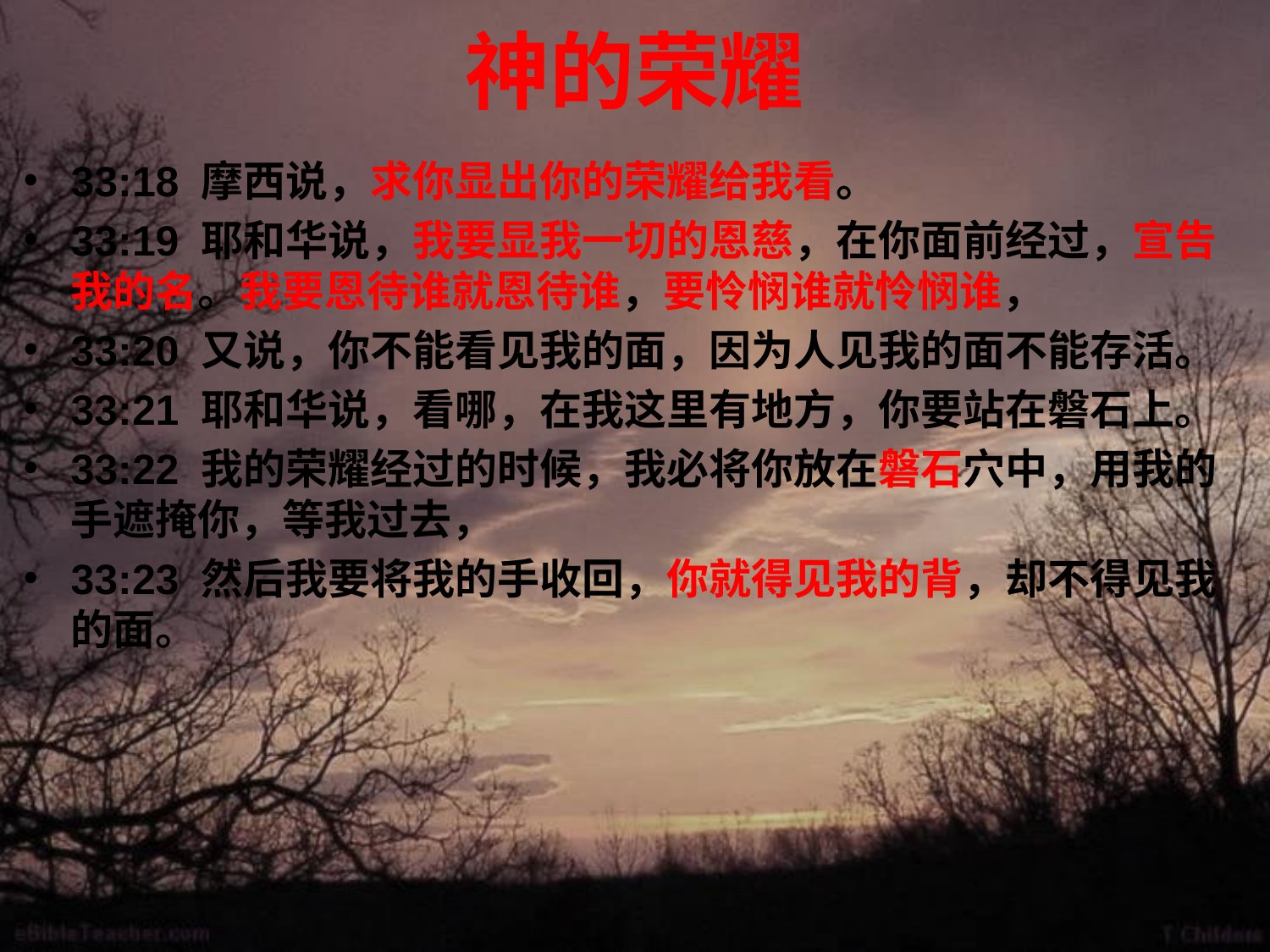

# 神的荣耀
33:18 摩西说，求你显出你的荣耀给我看。
33:19 耶和华说，我要显我一切的恩慈，在你面前经过，宣告我的名。我要恩待谁就恩待谁，要怜悯谁就怜悯谁，
33:20 又说，你不能看见我的面，因为人见我的面不能存活。
33:21 耶和华说，看哪，在我这里有地方，你要站在磐石上。
33:22 我的荣耀经过的时候，我必将你放在磐石穴中，用我的手遮掩你，等我过去，
33:23 然后我要将我的手收回，你就得见我的背，却不得见我的面。